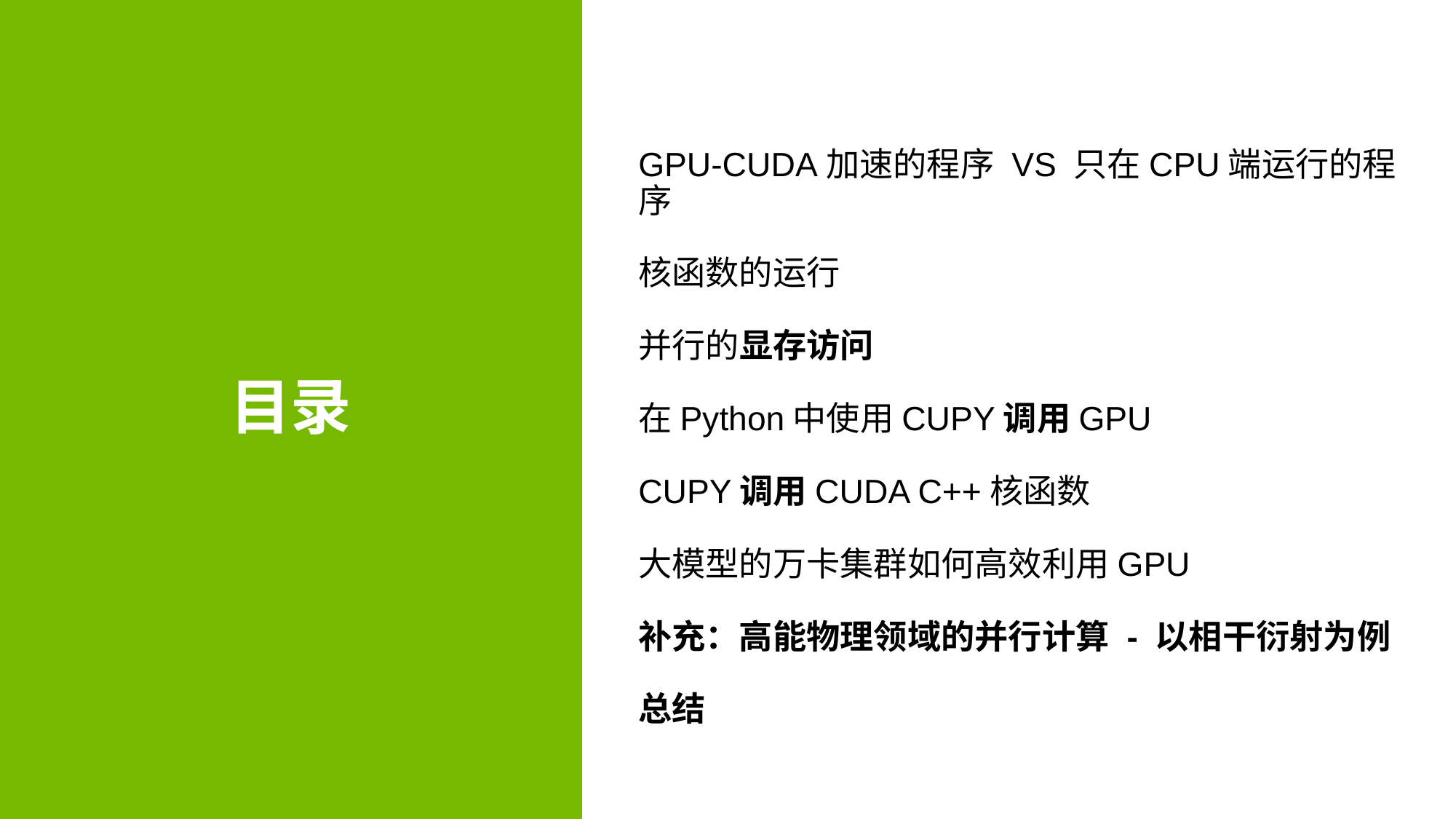

GPU-CUDA加速的程序 VS 只在CPU端运行的程序

核函数的运行

并行的显存访问

在Python中使用CUPY调用GPU

CUPY调用CUDA C++核函数

大模型的万卡集群如何高效利用GPU

补充：高能物理领域的并行计算 - 以相干衍射为例

总结
目录